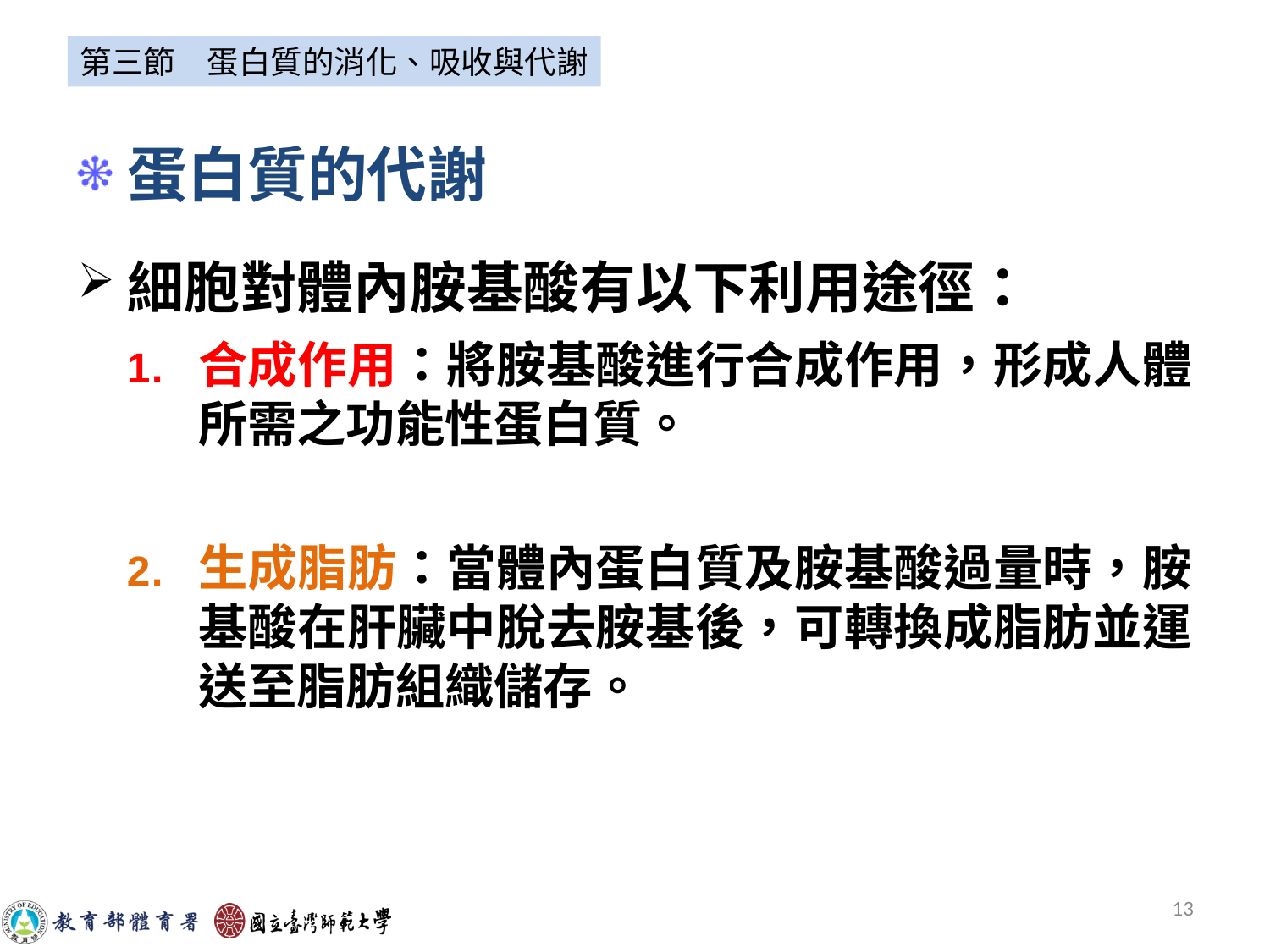

第三節　蛋白質的消化、吸收與代謝
蛋白質的代謝
細胞對體內胺基酸有以下利用途徑：
合成作用：將胺基酸進行合成作用，形成人體所需之功能性蛋白質。

生成脂肪：當體內蛋白質及胺基酸過量時，胺基酸在肝臟中脫去胺基後，可轉換成脂肪並運送至脂肪組織儲存。

13